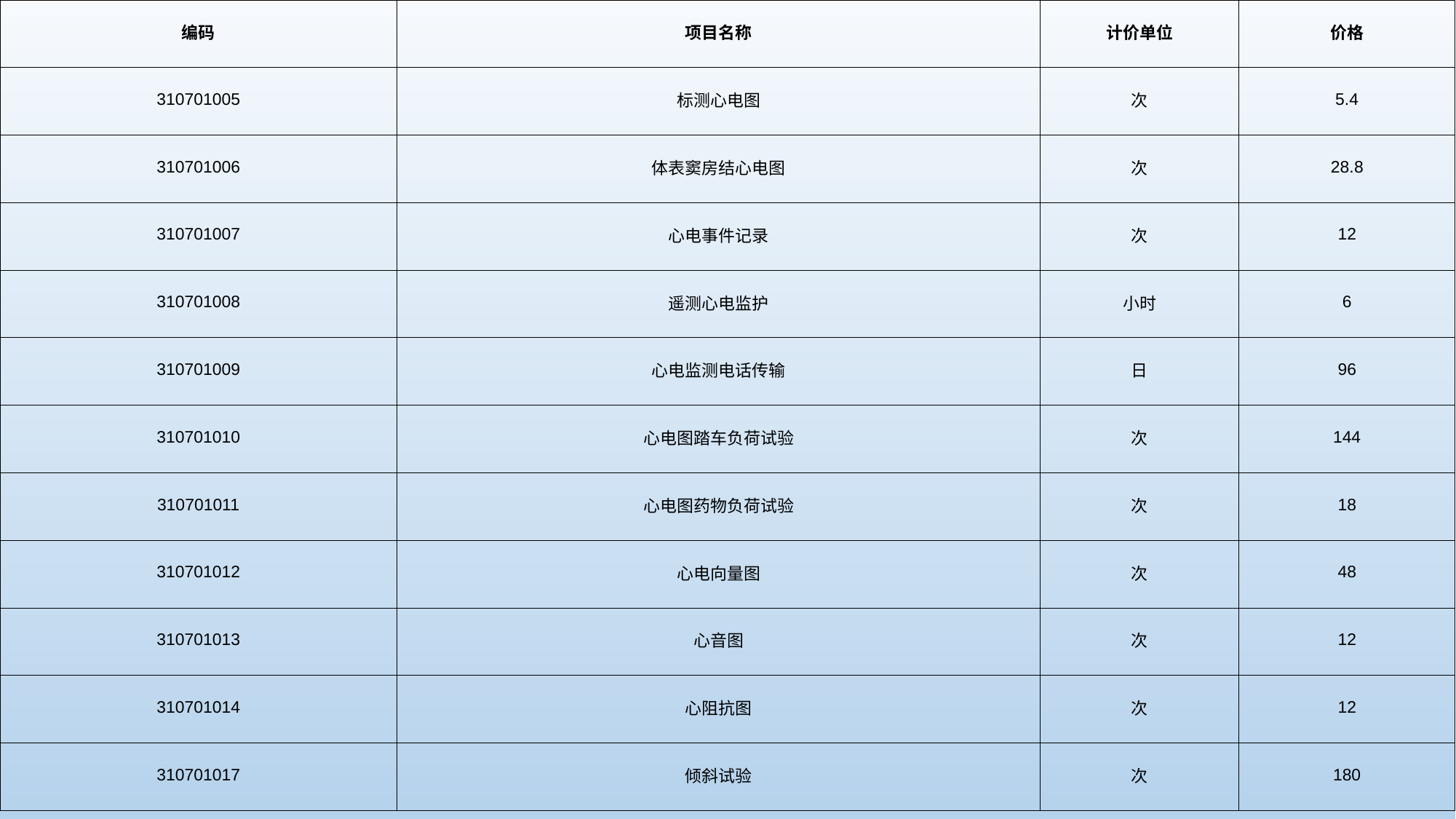

| 编码 | 项目名称 | 计价单位 | 价格 |
| --- | --- | --- | --- |
| 310701005 | 标测心电图 | 次 | 5.4 |
| 310701006 | 体表窦房结心电图 | 次 | 28.8 |
| 310701007 | 心电事件记录 | 次 | 12 |
| 310701008 | 遥测心电监护 | 小时 | 6 |
| 310701009 | 心电监测电话传输 | 日 | 96 |
| 310701010 | 心电图踏车负荷试验 | 次 | 144 |
| 310701011 | 心电图药物负荷试验 | 次 | 18 |
| 310701012 | 心电向量图 | 次 | 48 |
| 310701013 | 心音图 | 次 | 12 |
| 310701014 | 心阻抗图 | 次 | 12 |
| 310701017 | 倾斜试验 | 次 | 180 |